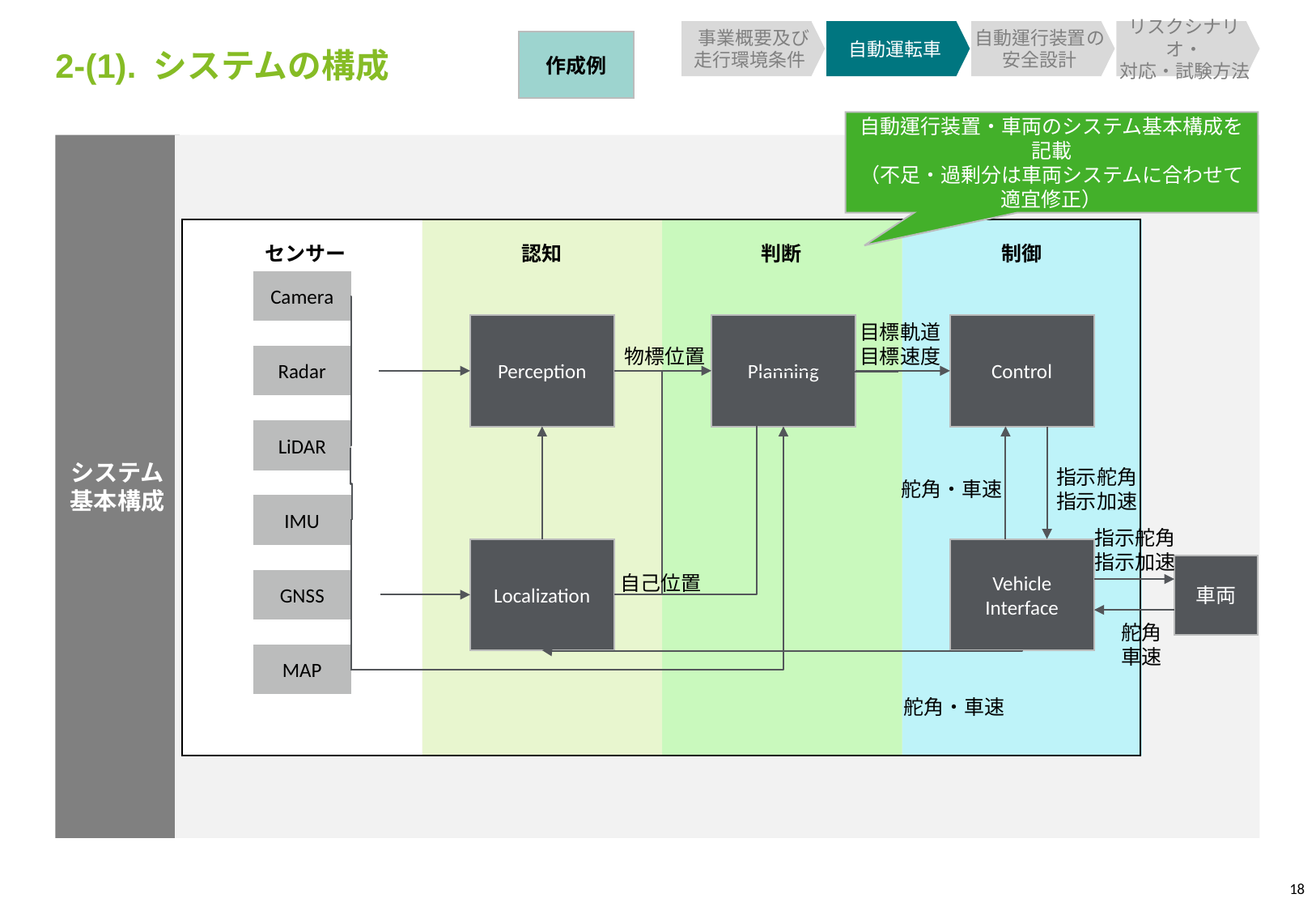

事業概要及び
走行環境条件
自動運転車
自動運行装置の安全設計
リスクシナリオ・
対応・試験方法
作成例
2-(1). システムの構成
自動運行装置・車両のシステム基本構成を記載
（不足・過剰分は車両システムに合わせて適宜修正）

システム
基本構成

センサー
認知
判断
制御
Camera
Planning
Control
Perception
目標軌道
目標速度
物標位置
Radar
LiDAR
舵角・車速
指示舵角
指示加速
IMU
指示舵角
指示加速
Localization
Vehicle
Interface
車両
自己位置
GNSS
舵角
車速
MAP
舵角・車速
18